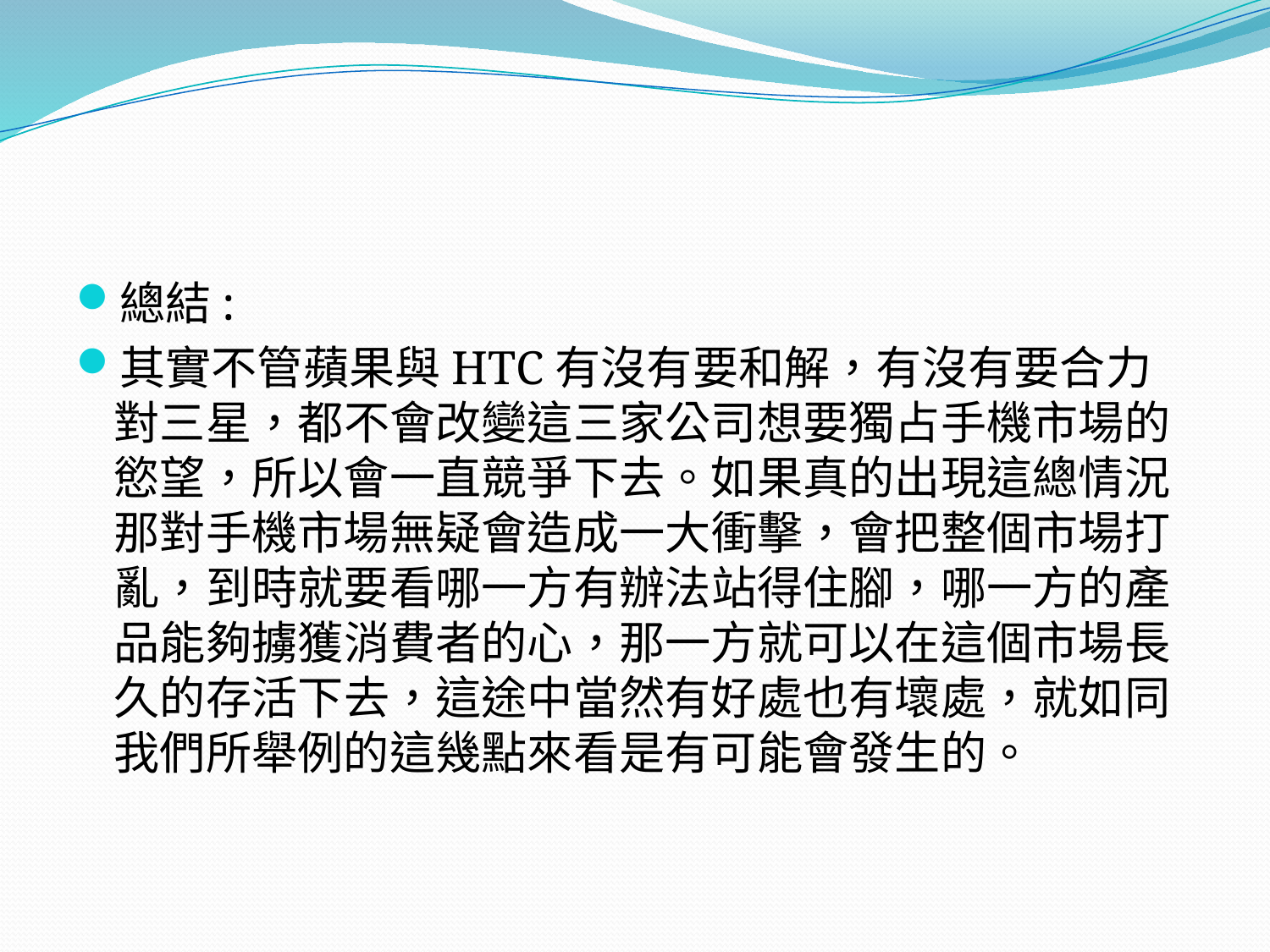

#
總結:
其實不管蘋果與HTC有沒有要和解，有沒有要合力對三星，都不會改變這三家公司想要獨占手機市場的慾望，所以會一直競爭下去。如果真的出現這總情況那對手機市場無疑會造成一大衝擊，會把整個市場打亂，到時就要看哪一方有辦法站得住腳，哪一方的產品能夠擄獲消費者的心，那一方就可以在這個市場長久的存活下去，這途中當然有好處也有壞處，就如同我們所舉例的這幾點來看是有可能會發生的。